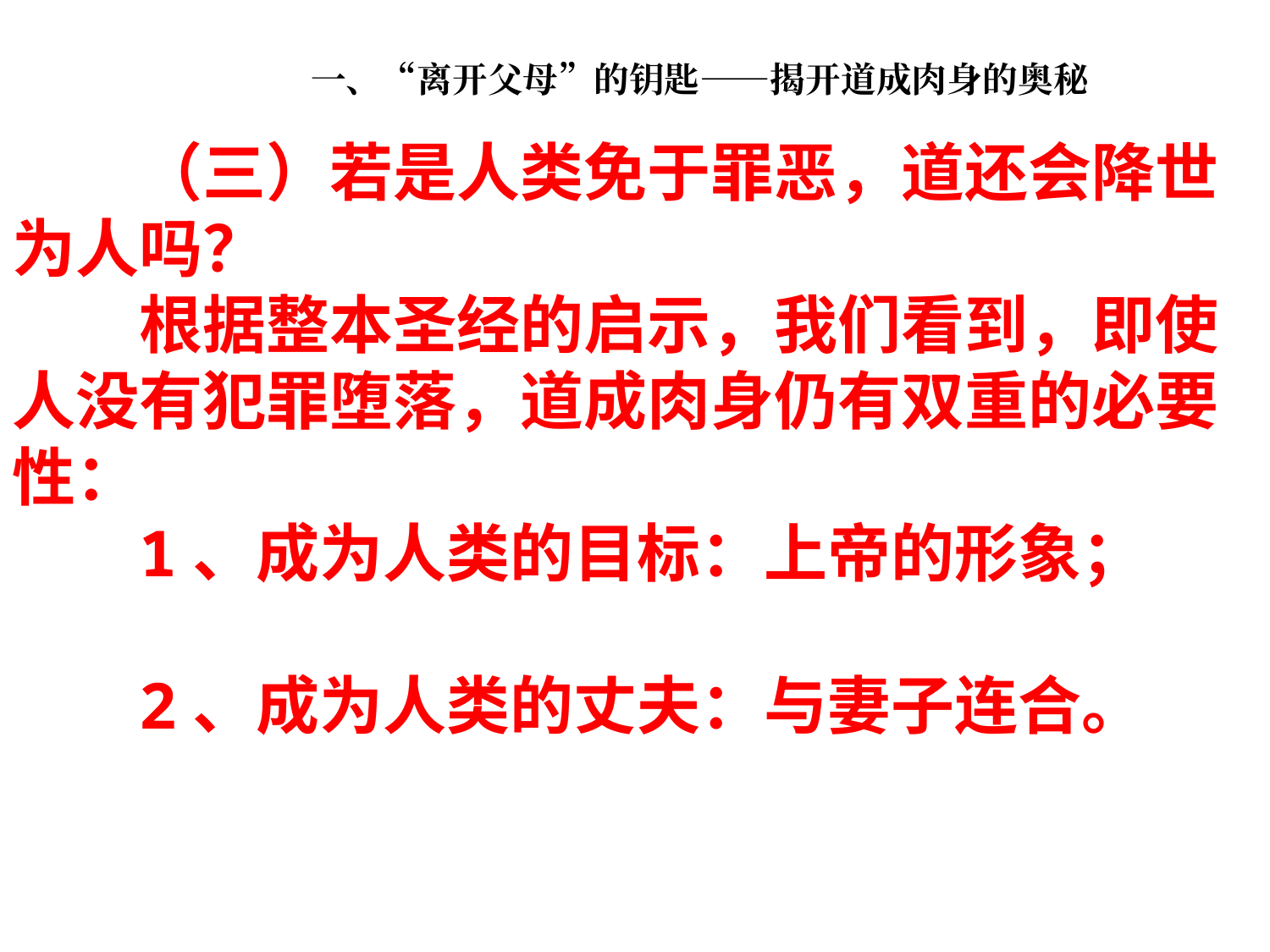

# 一、“离开父母”的钥匙——揭开道成肉身的奥秘
   	（三）若是人类免于罪恶，道还会降世为人吗？
	根据整本圣经的启示，我们看到，即使人没有犯罪堕落，道成肉身仍有双重的必要性：
	1、成为人类的目标：上帝的形象；

	2、成为人类的丈夫：与妻子连合。